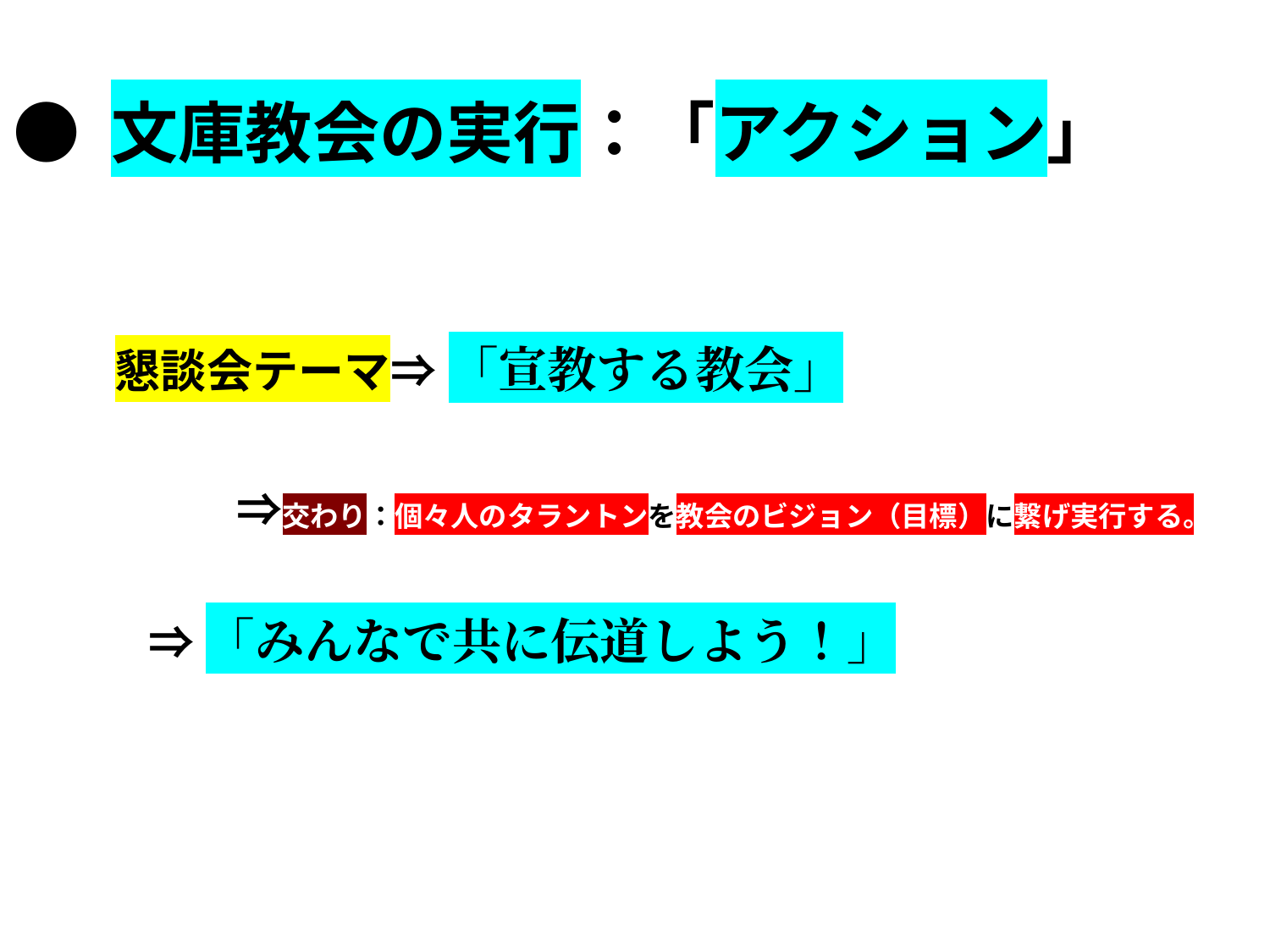

# ● 文庫教会の実行：「アクション」

　懇談会テーマ⇒ 「宣教する教会」

　　　 ⇒交わり：個々人のタラントンを教会のビジョン（目標）に繋げ実行する。

       ⇒「みんなで共に伝道しよう！」